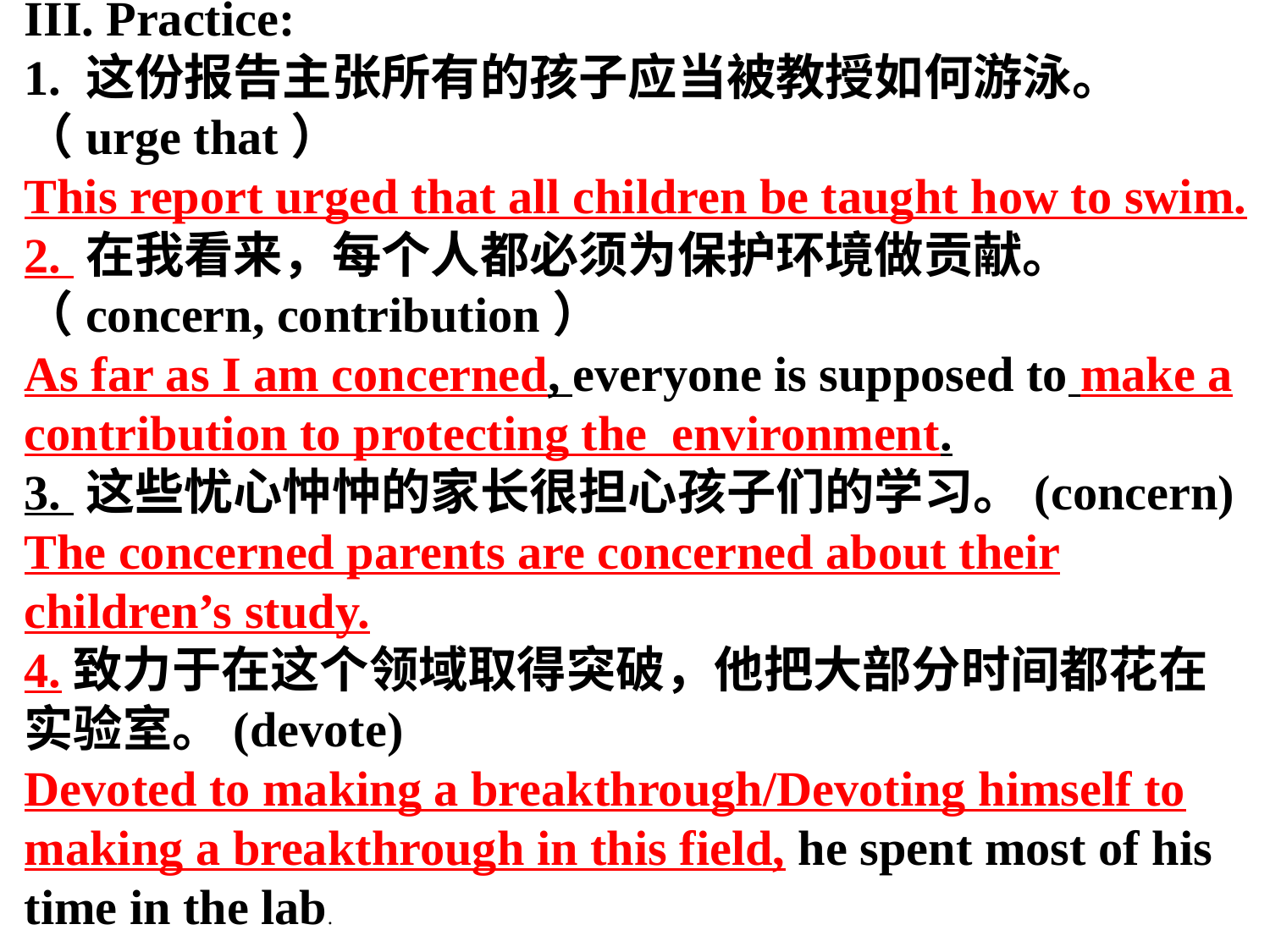

III. Practice:1. 这份报告主张所有的孩子应当被教授如何游泳。（urge that）This report urged that all children be taught how to swim.2. 在我看来，每个人都必须为保护环境做贡献。（concern, contribution）As far as I am concerned, everyone is supposed to make a contribution to protecting the  environment.3. 这些忧心忡忡的家长很担心孩子们的学习。(concern)The concerned parents are concerned about their children’s study.4.致力于在这个领域取得突破，他把大部分时间都花在实验室。(devote)Devoted to making a breakthrough/Devoting himself to making a breakthrough in this field, he spent most of his time in the lab.